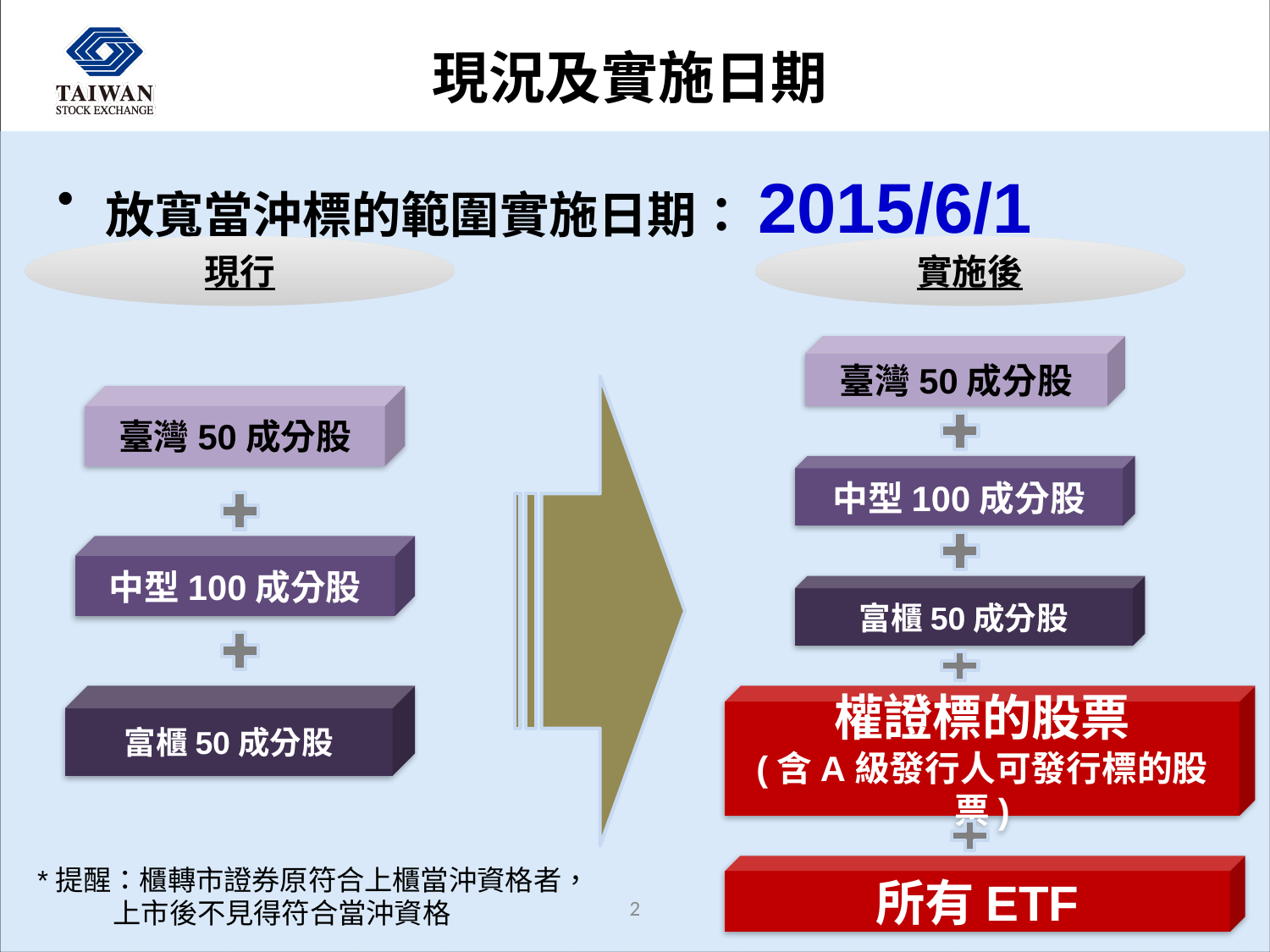

現況及實施日期

放寬當沖標的範圍實施日期：2015/6/1

現行
實施後
臺灣50成分股

臺灣50成分股

中型100成分股

中型100成分股
富櫃50成分股

富櫃50成分股
權證標的股票
(含A級發行人可發行標的股票)

*提醒：櫃轉市證券原符合上櫃當沖資格者，
            上市後不見得符合當沖資格
所有ETF
2